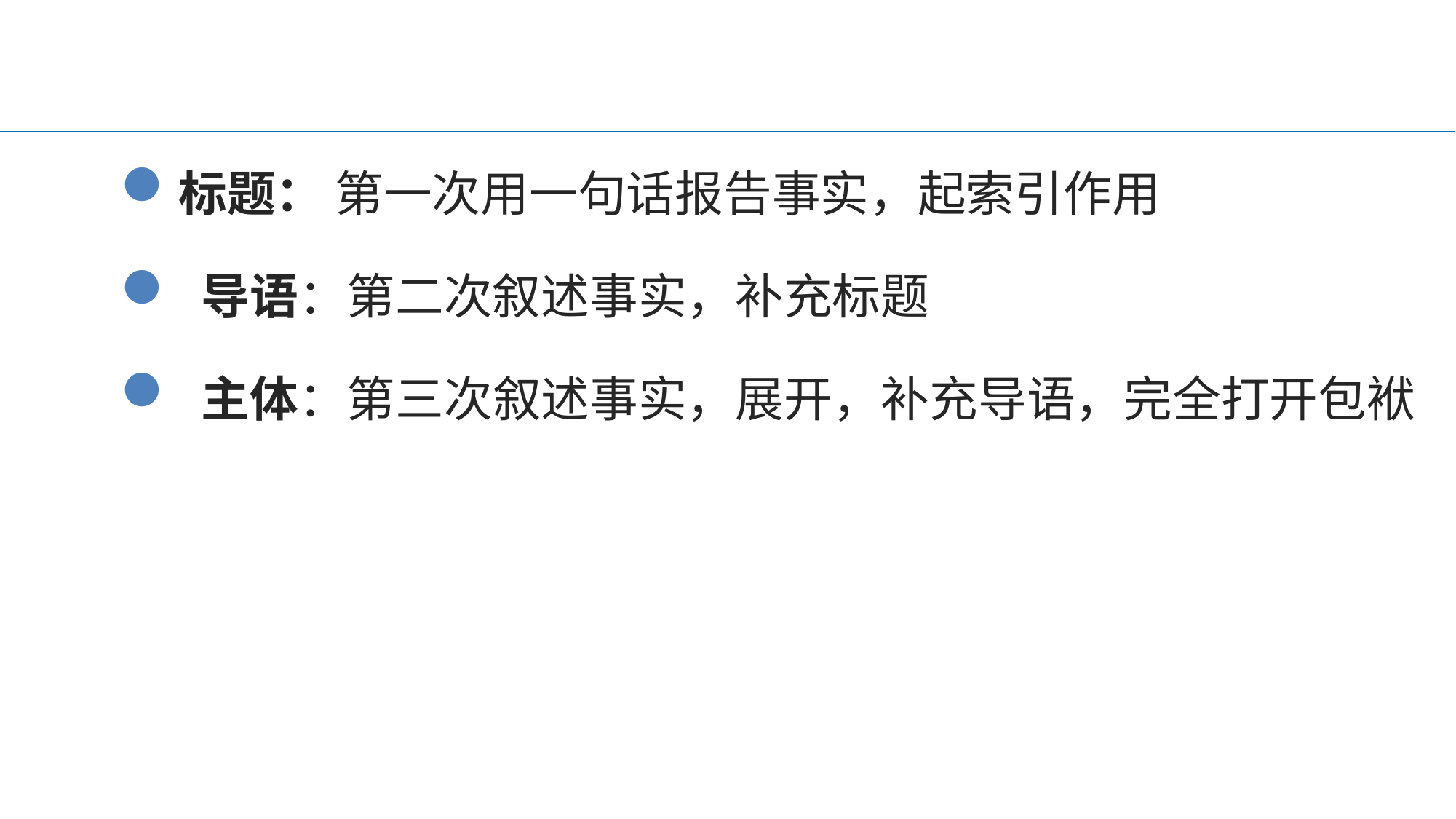

标题： 第一次用一句话报告事实，起索引作用
 导语：第二次叙述事实，补充标题
 主体：第三次叙述事实，展开，补充导语，完全打开包袱